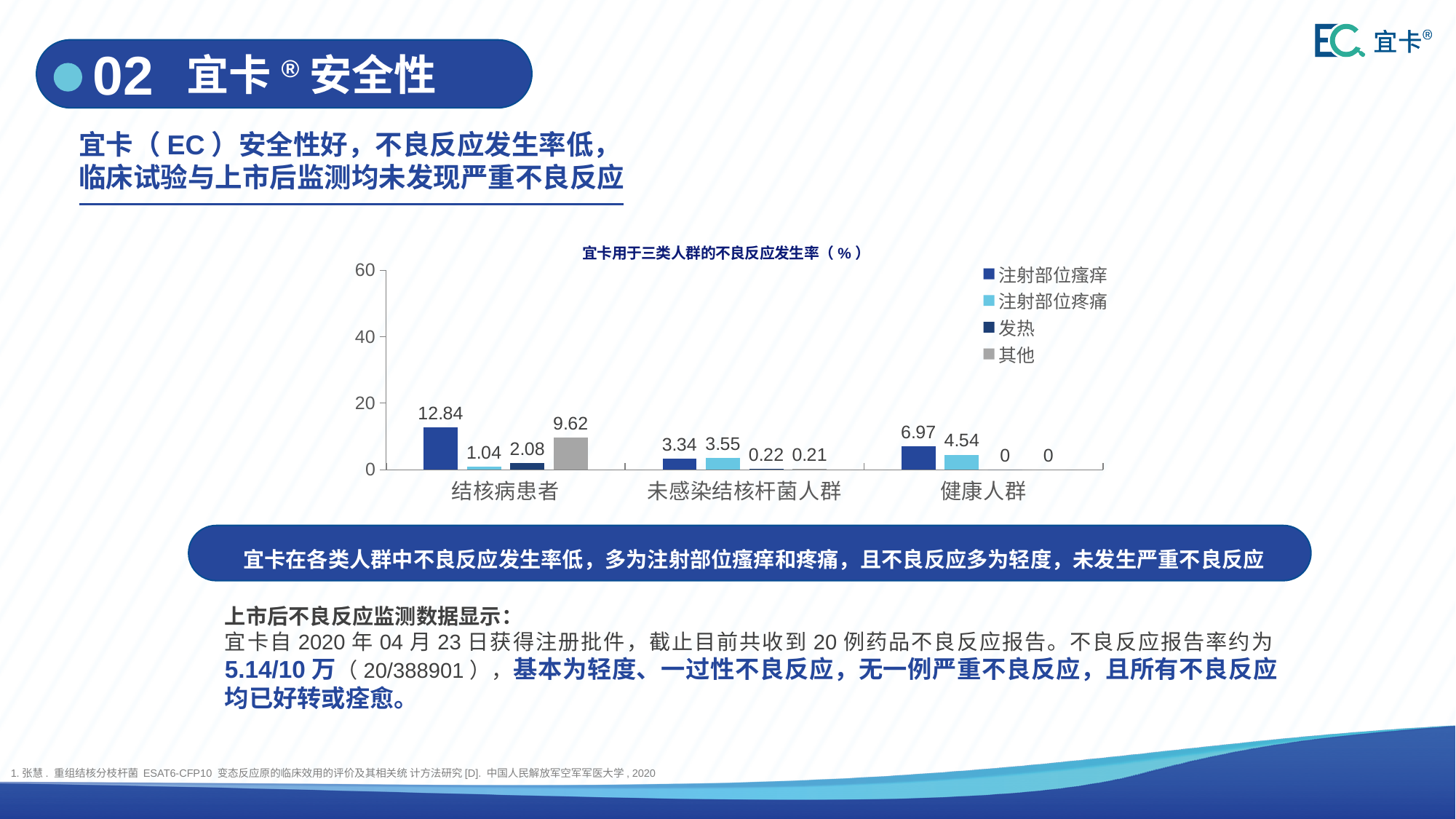

02

宜卡®安全性

01
01
宜卡（EC）安全性好，不良反应发生率低，临床试验与上市后监测均未发现严重不良反应

### Chart: 宜卡用于三类人群的不良反应发生率（%）

| Category | 注射部位瘙痒 | 注射部位疼痛 | 发热 | 其他 |
|---|---|---|---|---|
| 结核病患者 | 12.84 | 1.04 | 2.08 | 9.62 |
| 未感染结核杆菌人群 | 3.34 | 3.55 | 0.22 | 0.21 |
| 健康人群 | 6.97 | 4.54 | 0.0 | 0.0 |
宜卡在各类人群中不良反应发生率低，多为注射部位瘙痒和疼痛，且不良反应多为轻度，未发生严重不良反应1。
上市后不良反应监测数据显示：
宜卡自2020年04月23日获得注册批件，截止目前共收到20例药品不良反应报告。不良反应报告率约为5.14/10万（20/388901），基本为轻度、一过性不良反应，无一例严重不良反应，且所有不良反应均已好转或痊愈。
1.张慧. 重组结核分枝杆菌 ESAT6-CFP10 变态反应原的临床效用的评价及其相关统 计方法研究[D]. 中国人民解放军空军军医大学, 2020